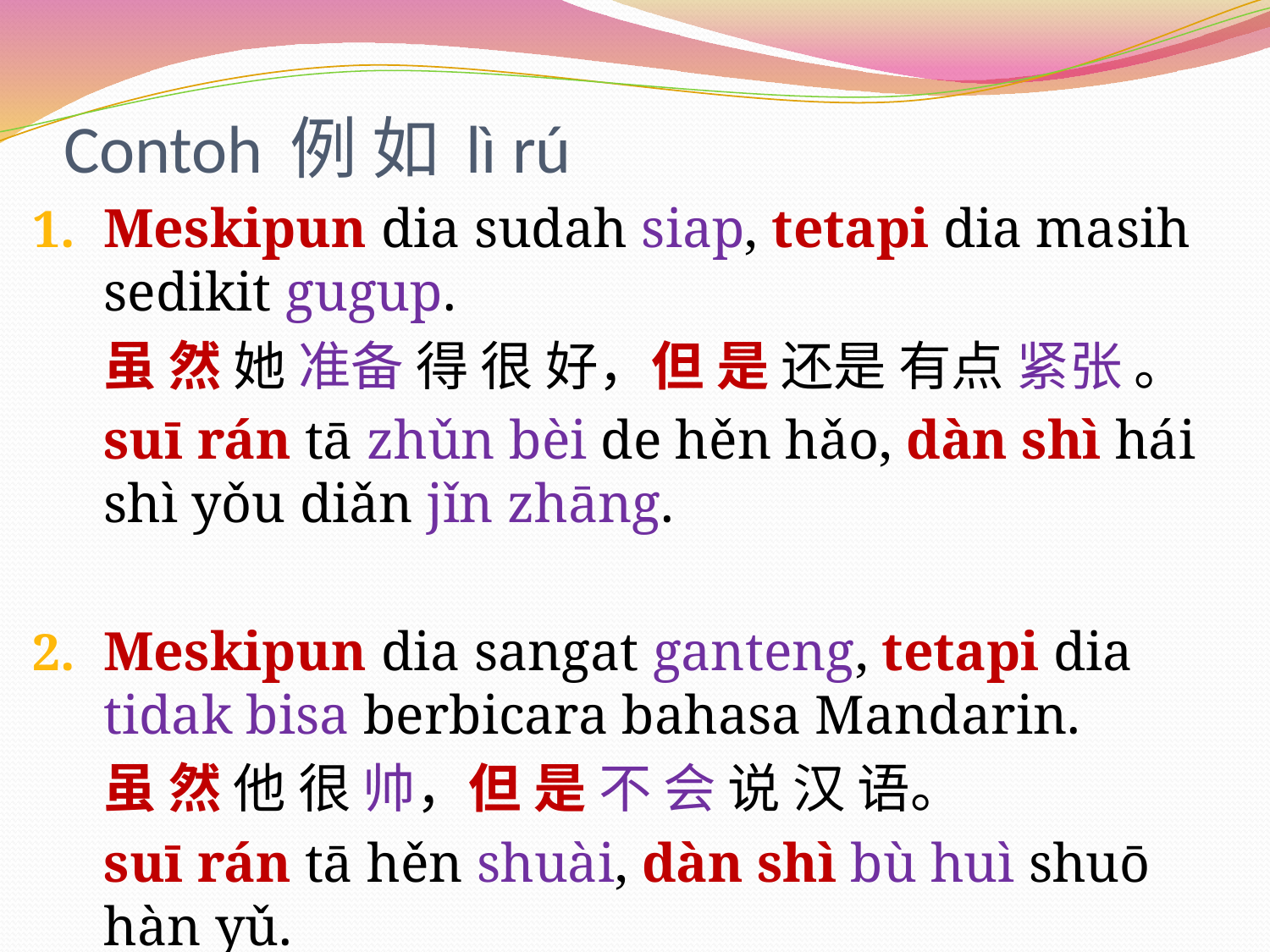

# Contoh 例 如 lì rú
Meskipun dia sudah siap, tetapi dia masih sedikit gugup.
	虽 然 她 准备 得 很 好，但 是 还是 有点 紧张 。
	suī rán tā zhǔn bèi de hěn hǎo, dàn shì hái shì yǒu diǎn jǐn zhāng.

Meskipun dia sangat ganteng, tetapi dia tidak bisa berbicara bahasa Mandarin.
	虽 然 他 很 帅，但 是 不 会 说 汉 语。
	suī rán tā hěn shuài, dàn shì bù huì shuō hàn yǔ.